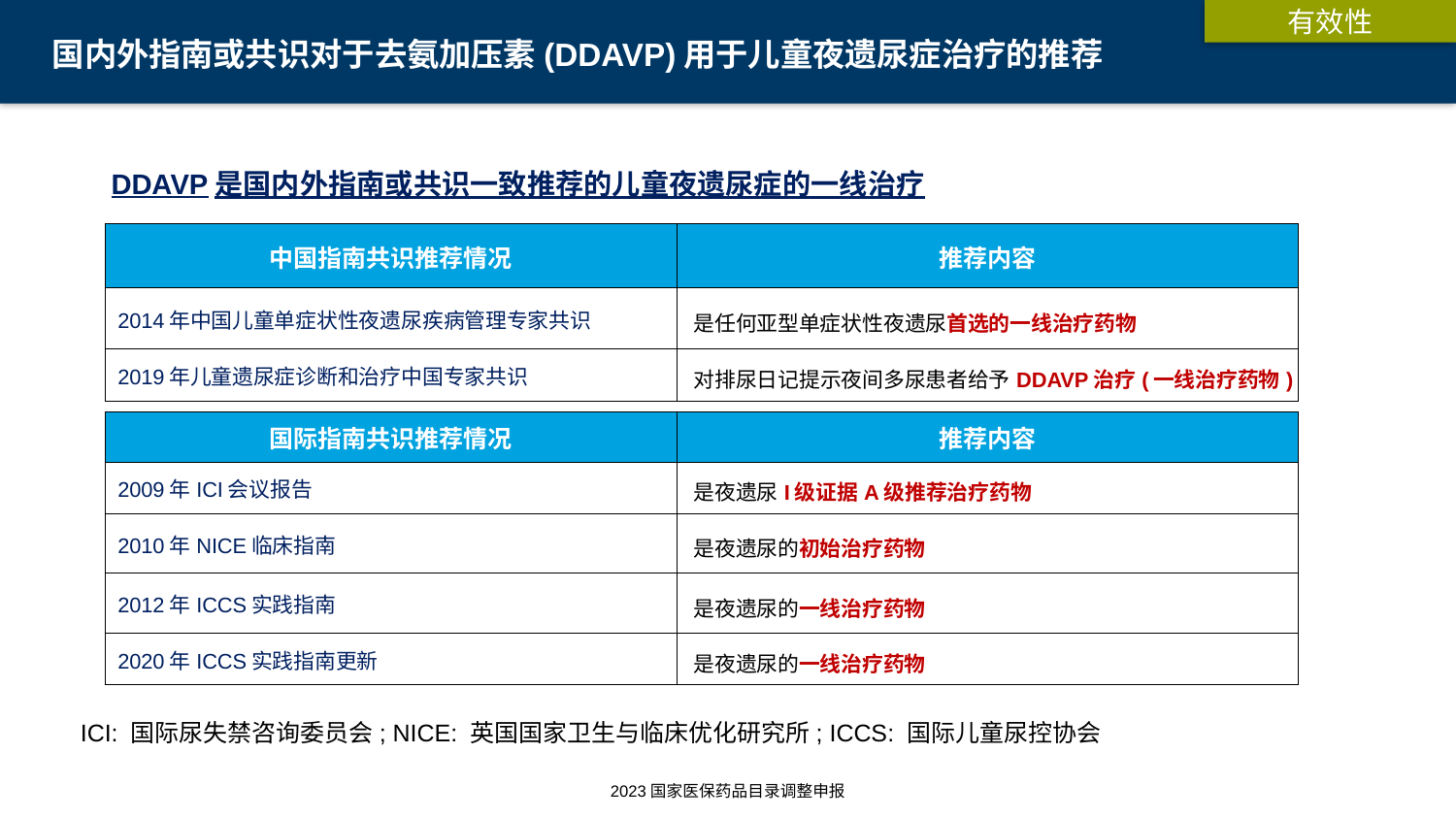

有效性
# 国内外指南或共识对于去氨加压素(DDAVP)用于儿童夜遗尿症治疗的推荐
DDAVP是国内外指南或共识一致推荐的儿童夜遗尿症的一线治疗
| 中国指南共识推荐情况 | 推荐内容 |
| --- | --- |
| 2014年中国儿童单症状性夜遗尿疾病管理专家共识 | 是任何亚型单症状性夜遗尿首选的一线治疗药物 |
| 2019年儿童遗尿症诊断和治疗中国专家共识 | 对排尿日记提示夜间多尿患者给予DDAVP治疗(一线治疗药物) |
| 国际指南共识推荐情况 | 推荐内容 |
| --- | --- |
| 2009年ICI会议报告 | 是夜遗尿I级证据A级推荐治疗药物 |
| 2010年NICE临床指南 | 是夜遗尿的初始治疗药物 |
| 2012年ICCS实践指南 | 是夜遗尿的一线治疗药物 |
| 2020年ICCS实践指南更新 | 是夜遗尿的一线治疗药物 |
ICI: 国际尿失禁咨询委员会; NICE: 英国国家卫生与临床优化研究所; ICCS: 国际儿童尿控协会